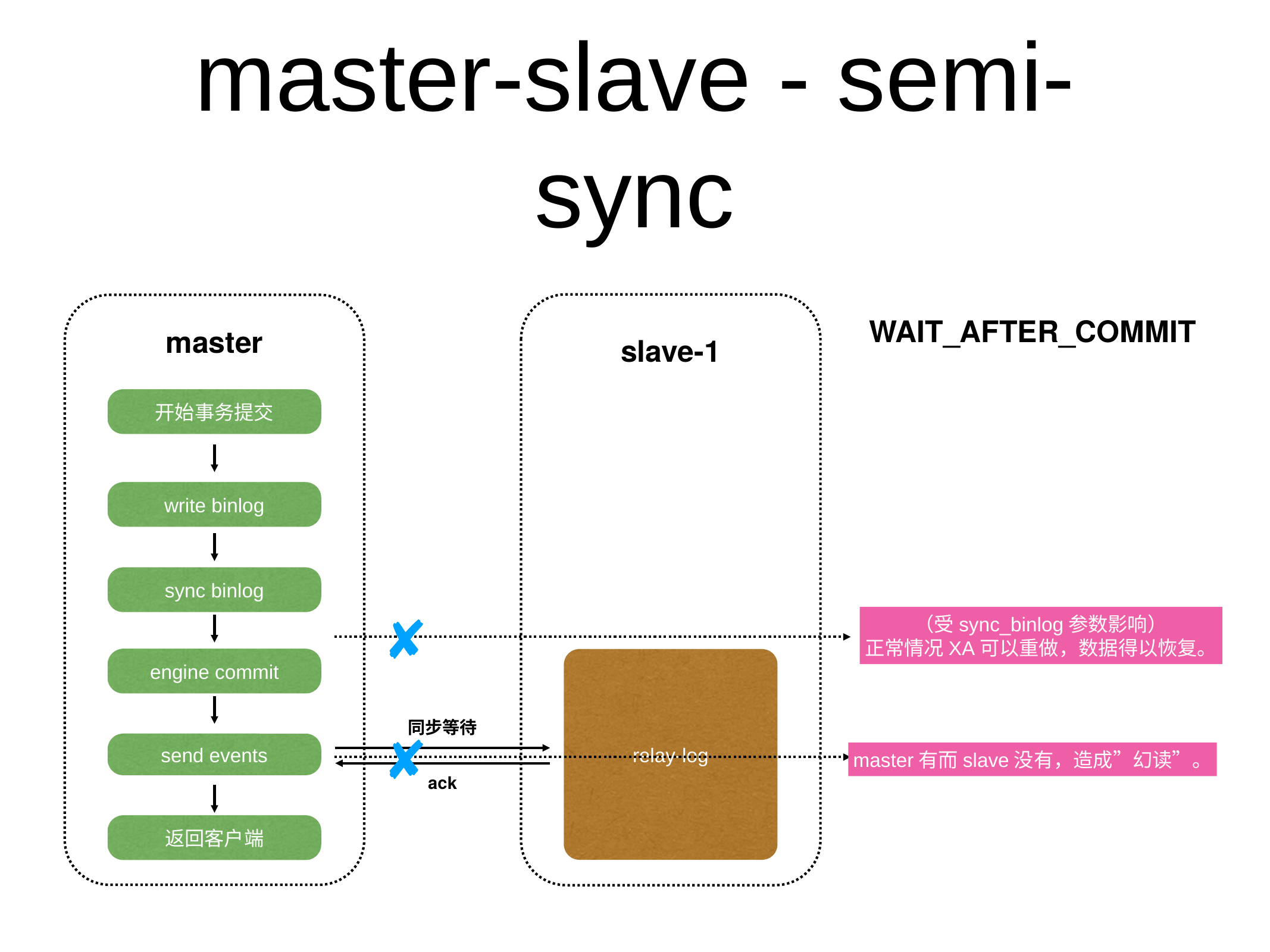

# master-slave - semi-sync
WAIT_AFTER_COMMIT

slave-1

master
开始事务提交

write binlog

sync binlog
（受sync_binlog参数影响）
正常情况XA可以重做，数据得以恢复。

engine commit
relay-log

同步等待

send events

master有而slave没有，造成”幻读”。

ack

返回客户端